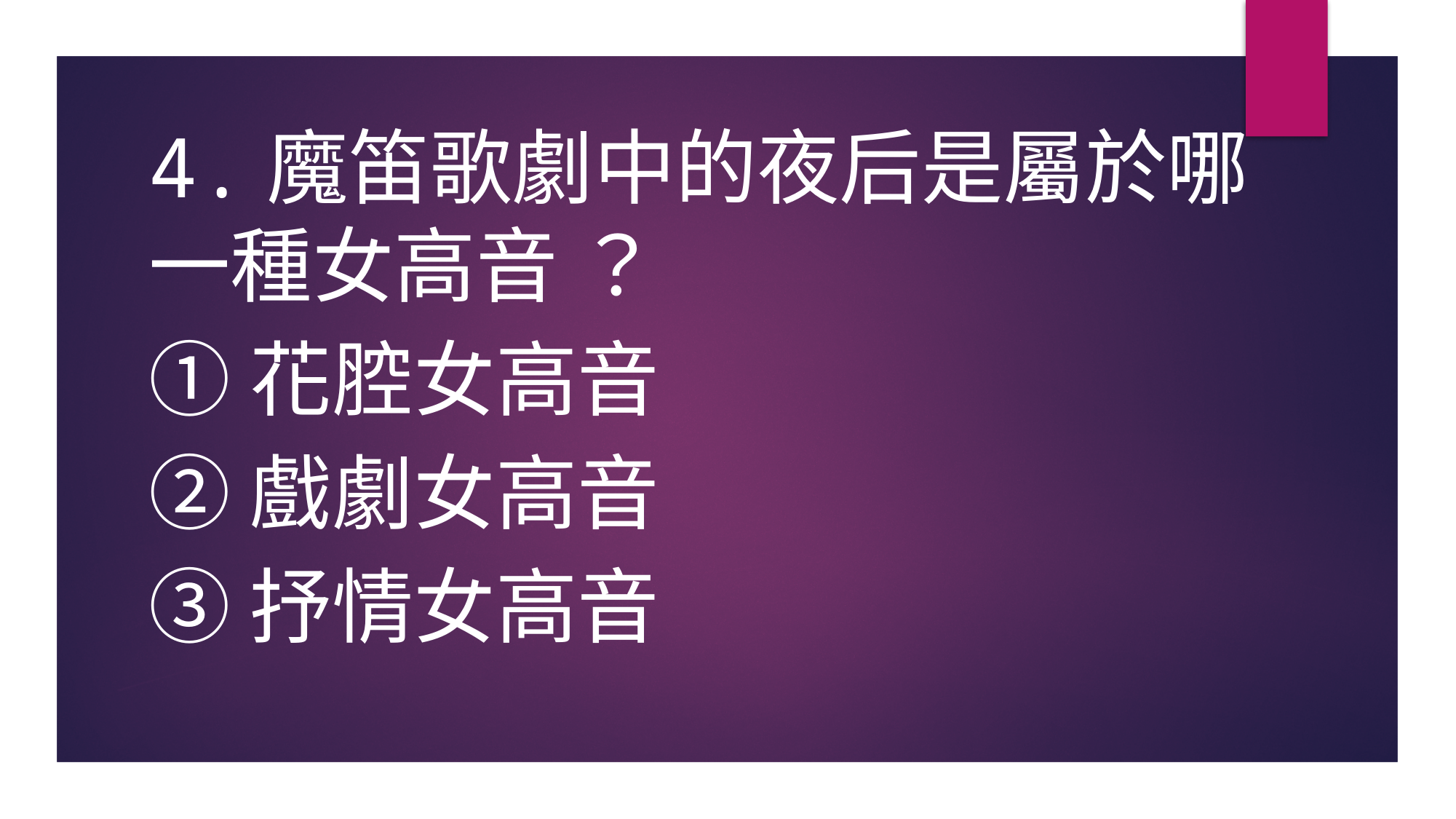

4.魔笛歌劇中的夜后是屬於哪一種女高音 ？
①花腔女高音
②戲劇女高音
③抒情女高音